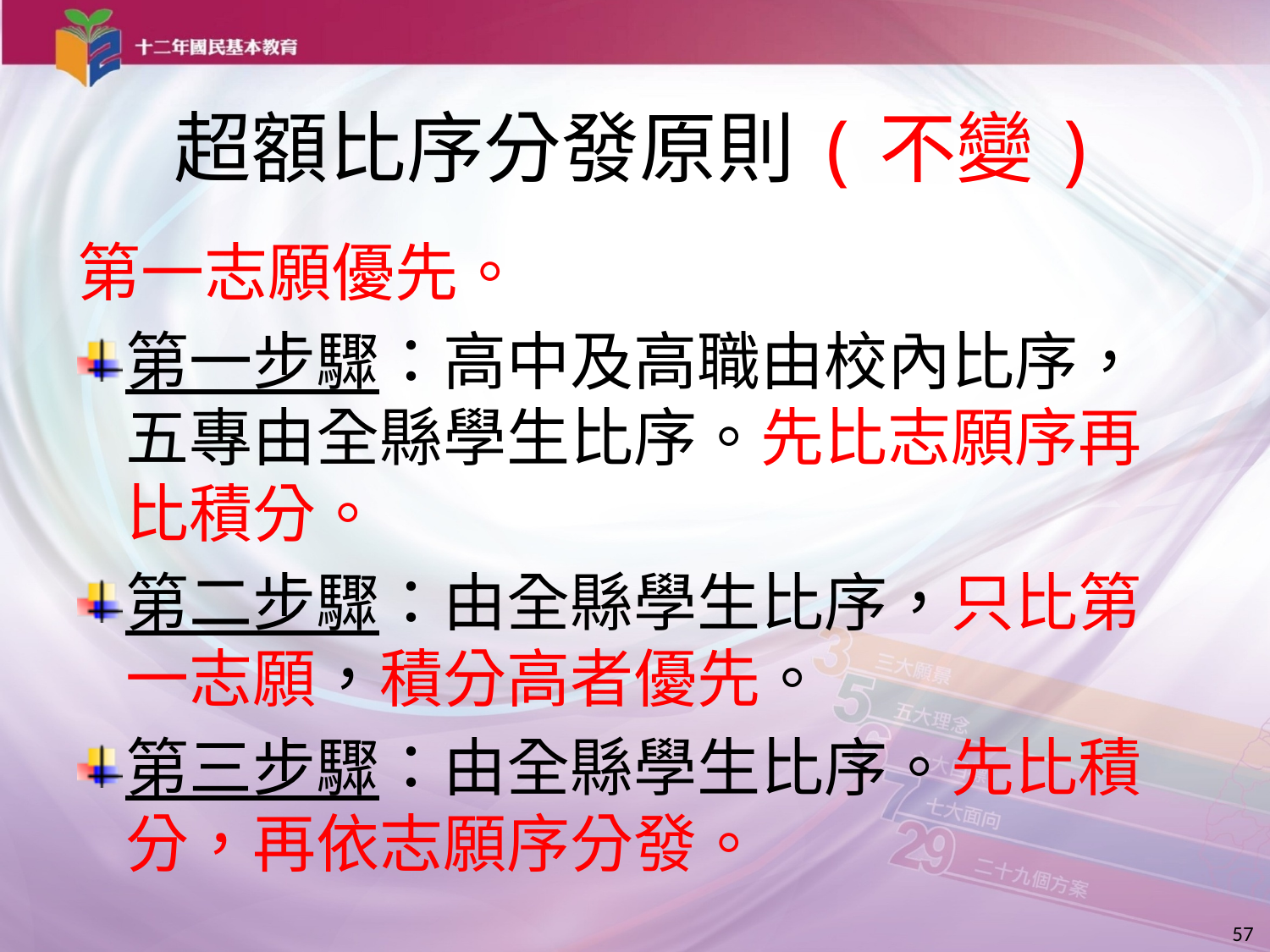

# 超額比序分發原則(不變)
第一志願優先。
第一步驟：高中及高職由校內比序，  五專由全縣學生比序。先比志願序再比積分。
第二步驟：由全縣學生比序，只比第一志願，積分高者優先。
第三步驟：由全縣學生比序。先比積分，再依志願序分發。